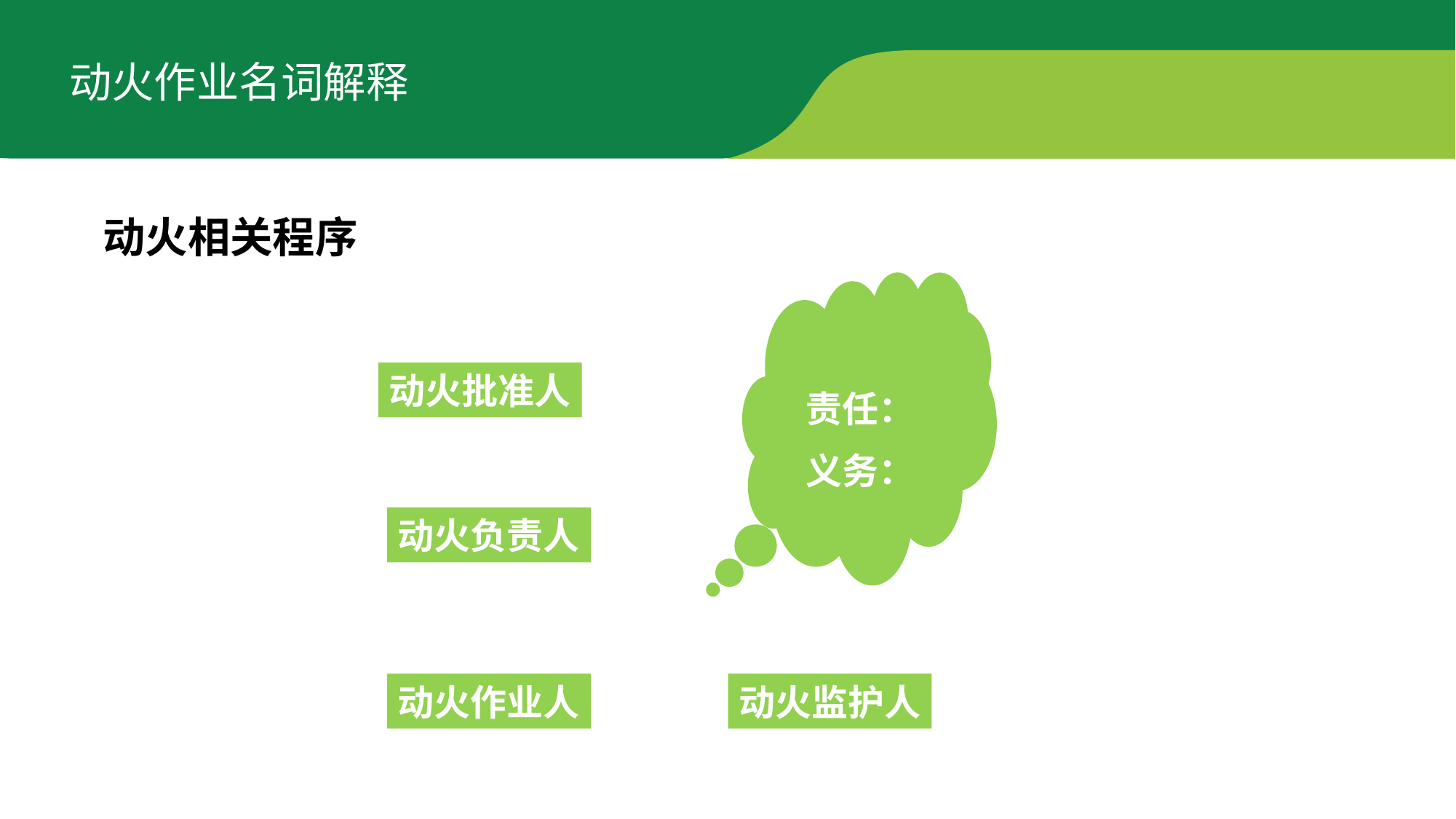

动火作业名词解释

# 动火相关程序

责任：
义务：
动火批准人
动火负责人
动火作业人
动火监护人